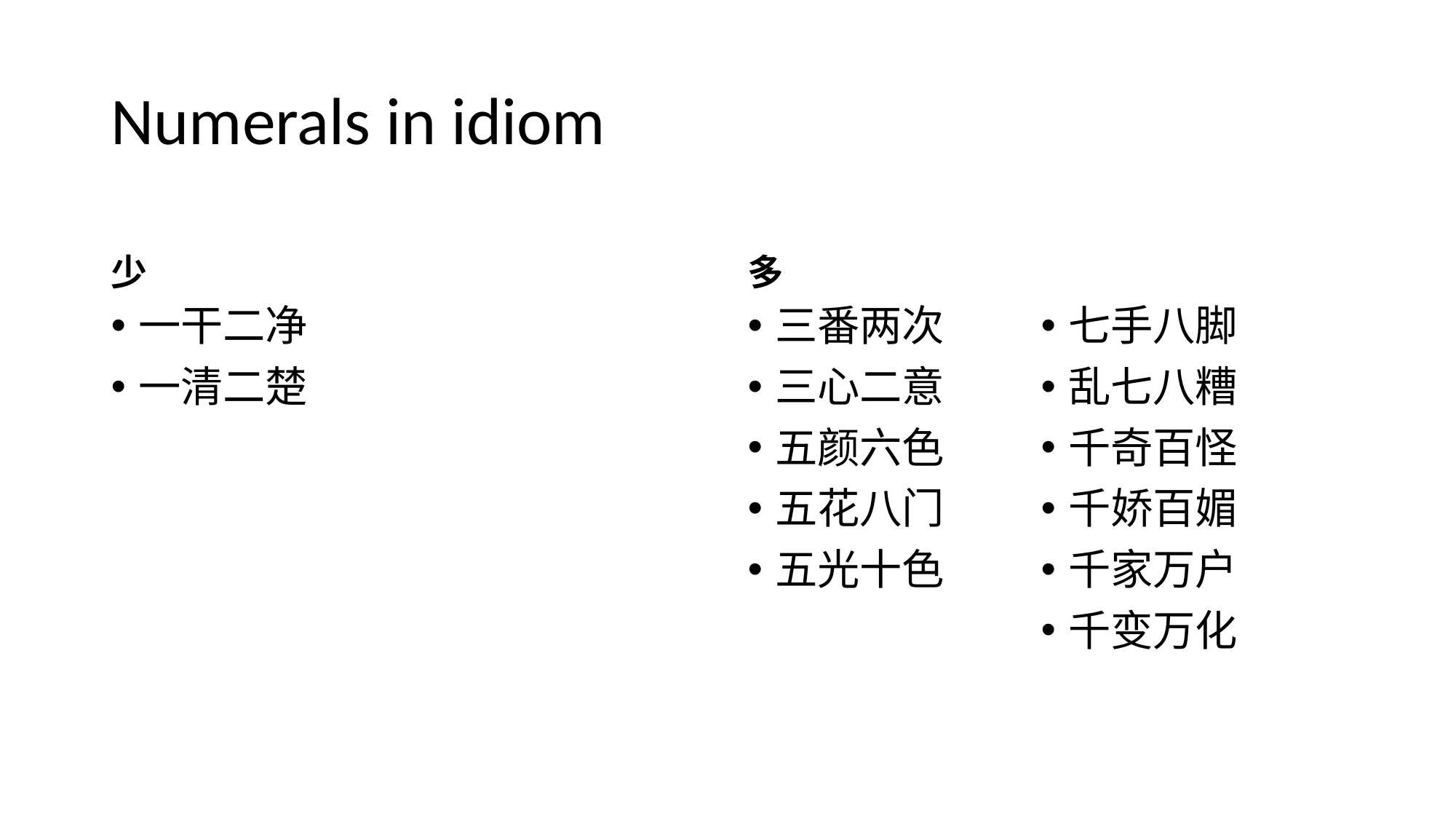

# Numerals in idiom
少
多
一干二净
一清二楚
三番两次
三心二意
五颜六色
五花八门
五光十色
七手八脚
乱七八糟
千奇百怪
千娇百媚
千家万户
千变万化